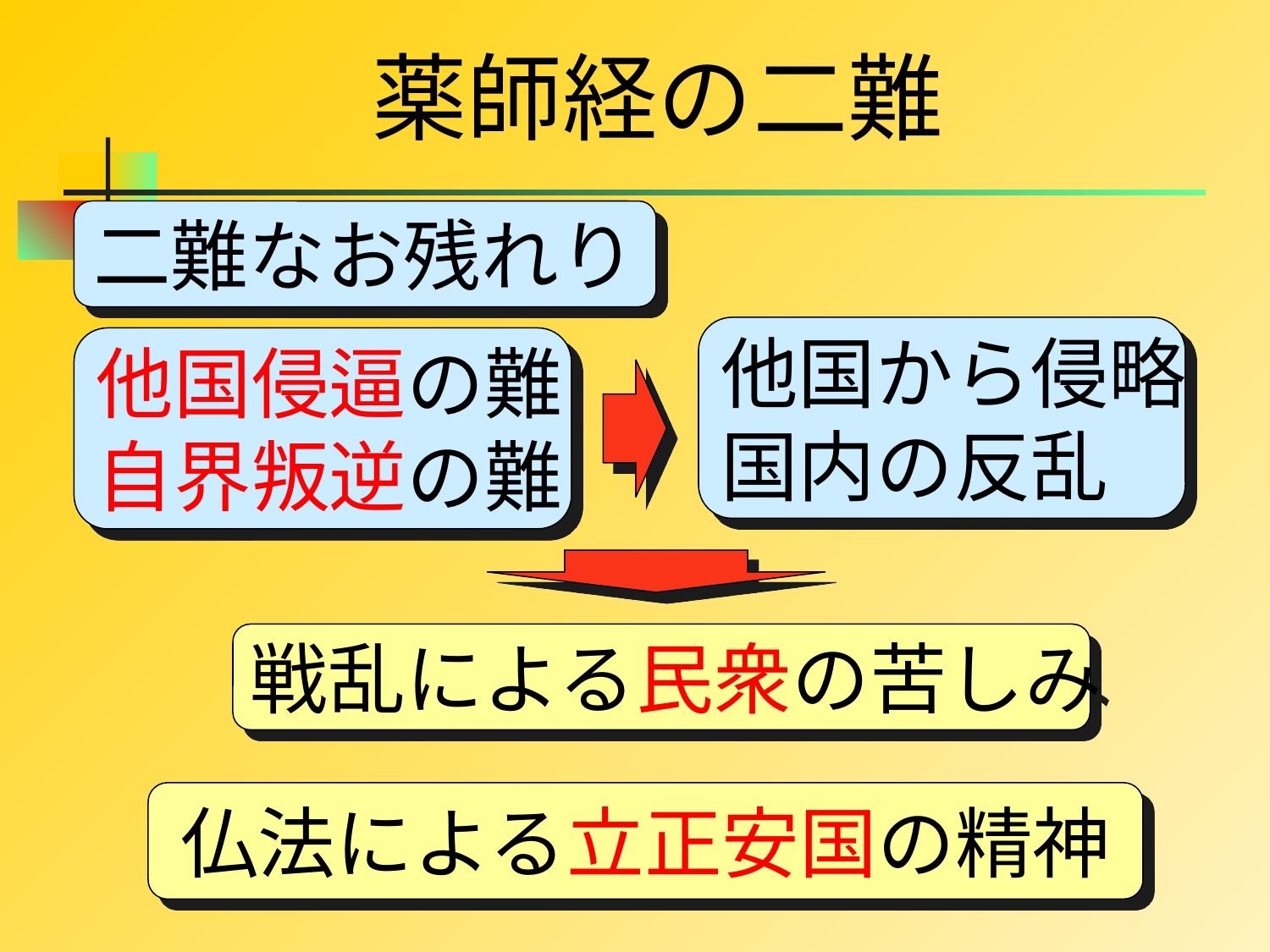

# 薬師経の二難
二難なお残れり
他国から侵略
国内の反乱
他国侵逼の難
自界叛逆の難

戦乱による民衆の苦しみ
仏法による立正安国の精神